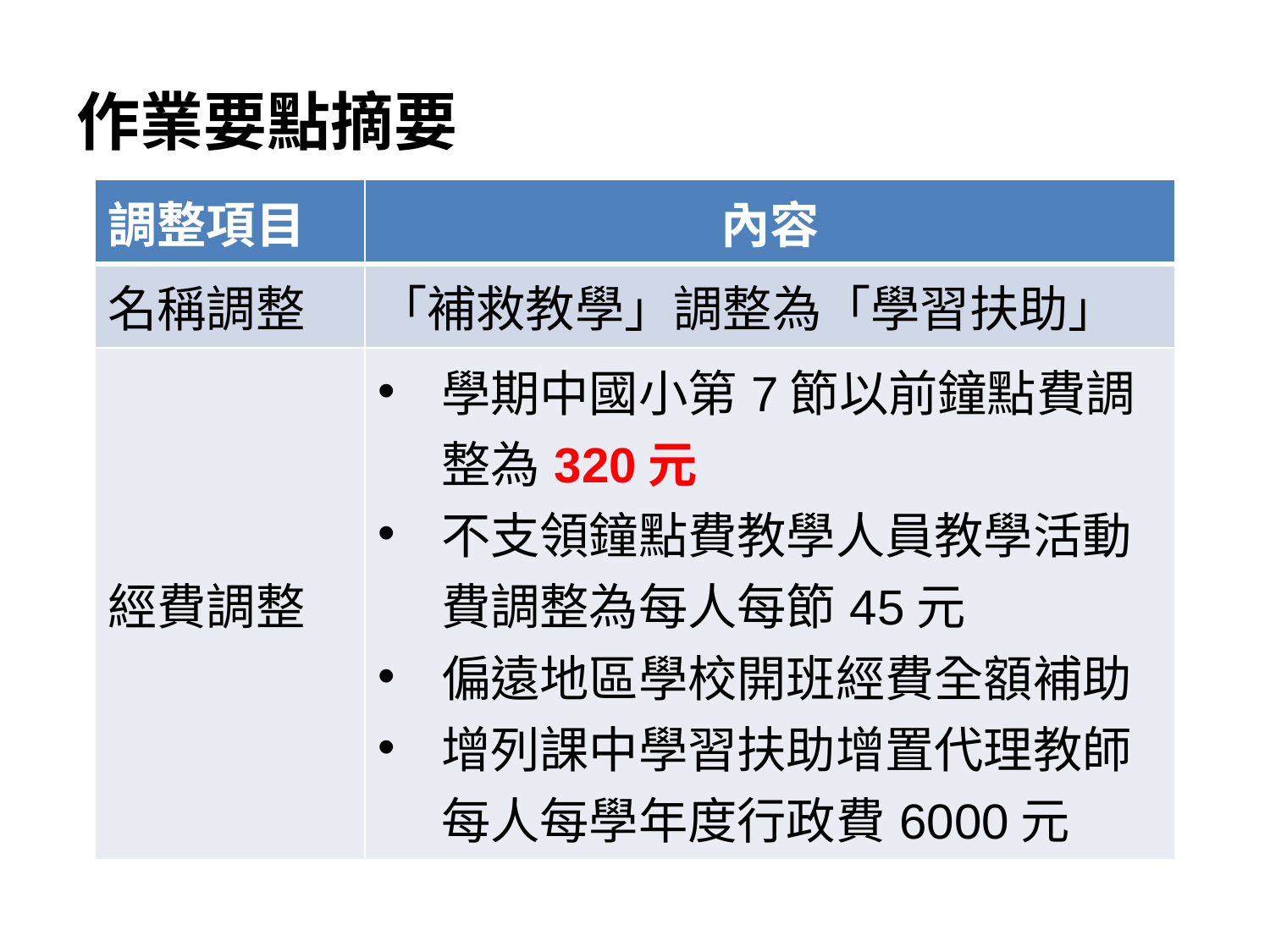

# 作業要點摘要
| 調整項目 | 內容 |
| --- | --- |
| 名稱調整 | 「補救教學」調整為「學習扶助」 |
| 經費調整 | 學期中國小第7節以前鐘點費調整為320元 不支領鐘點費教學人員教學活動費調整為每人每節45元 偏遠地區學校開班經費全額補助 增列課中學習扶助增置代理教師每人每學年度行政費6000元 |